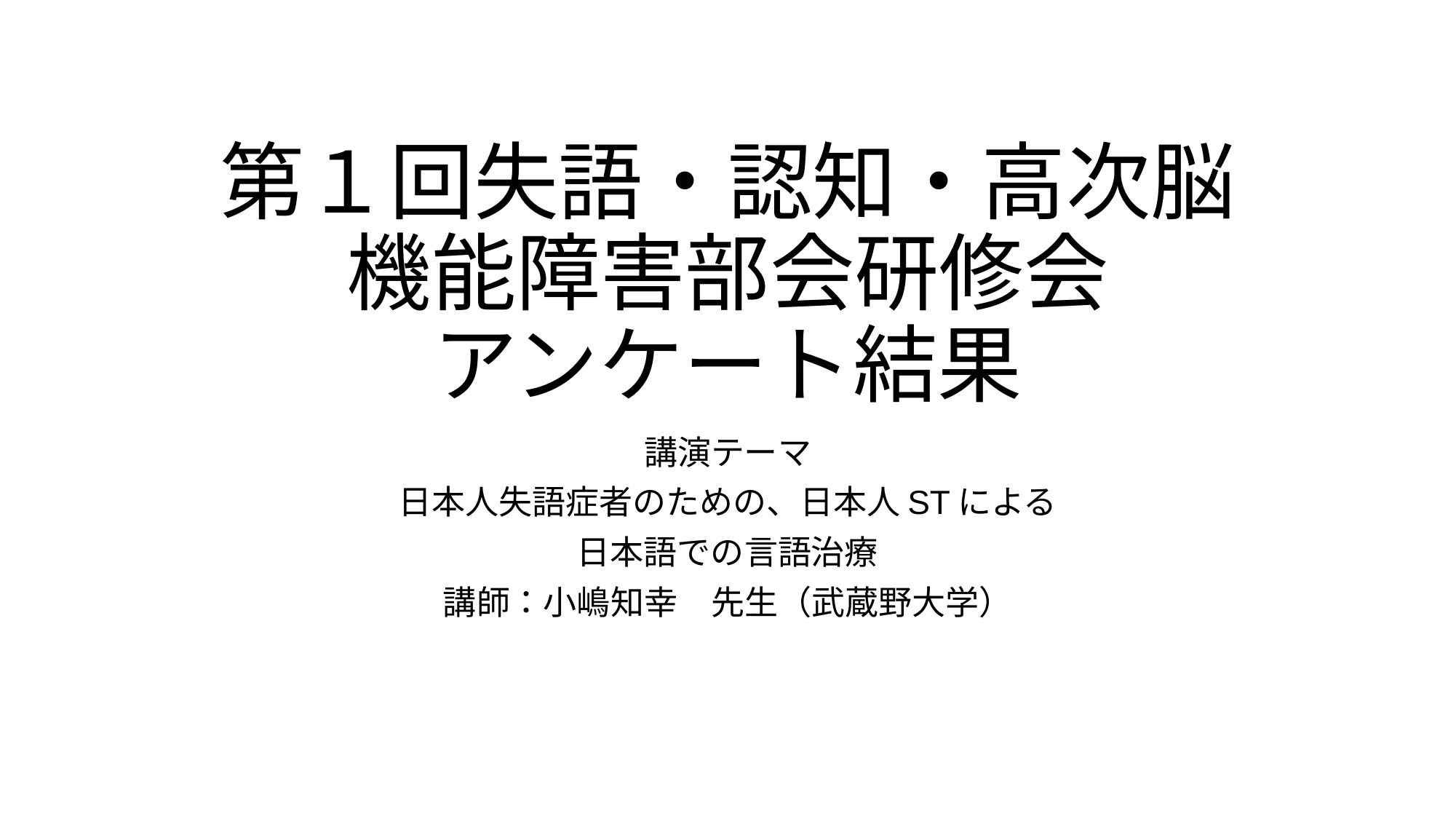

# 第１回失語・認知・高次脳機能障害部会研修会 アンケート結果
講演テーマ
日本人失語症者のための、日本人STによる
日本語での言語治療
講師：小嶋知幸　先生（武蔵野大学）